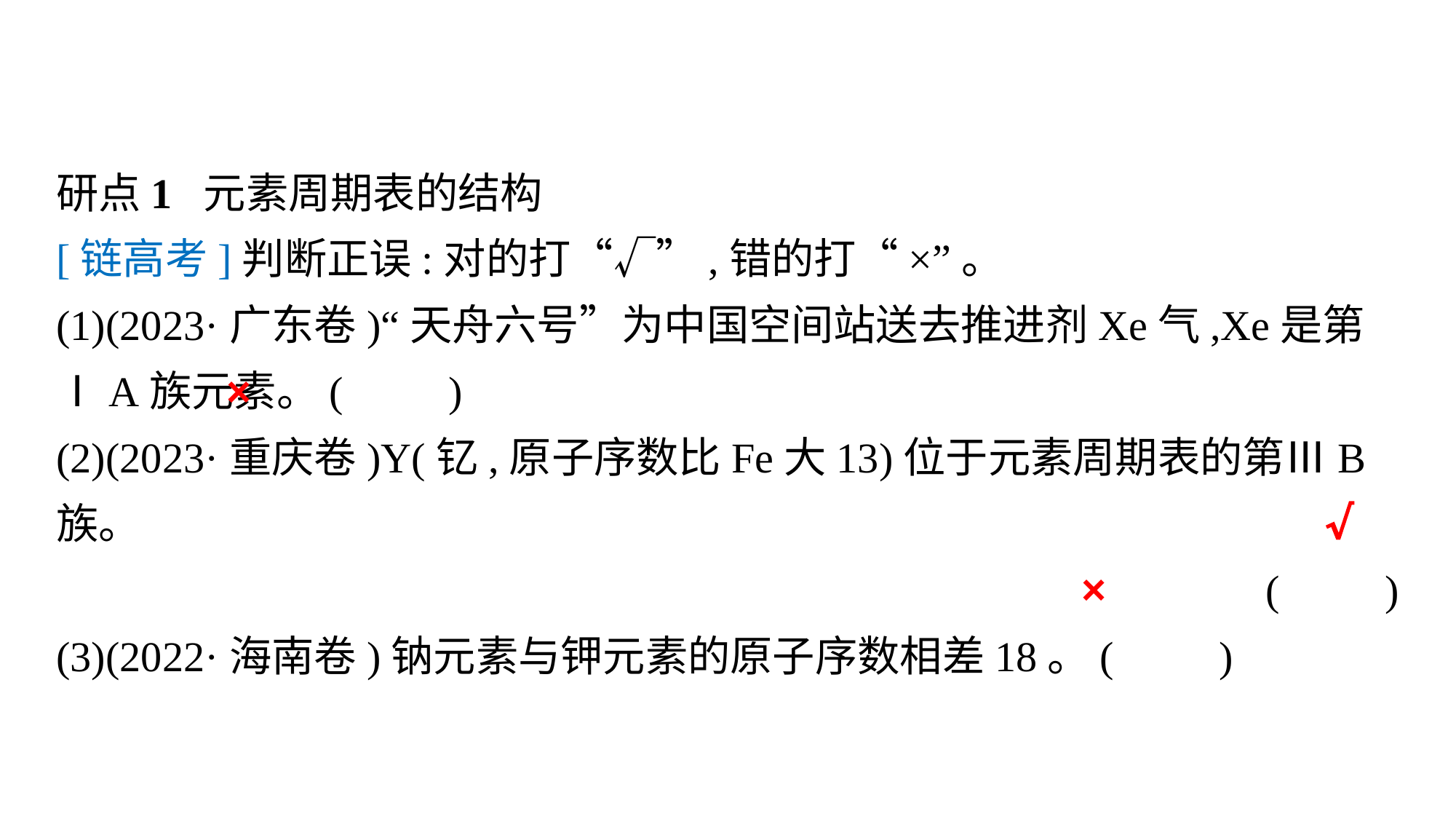

研点1  元素周期表的结构
[链高考]判断正误:对的打“√”,错的打“×”。
(1)(2023·广东卷)“天舟六号”为中国空间站送去推进剂Xe气,Xe是第ⅠA族元素。(　　)
(2)(2023·重庆卷)Y(钇,原子序数比Fe大13)位于元素周期表的第ⅢB族。
(　　)
(3)(2022·海南卷)钠元素与钾元素的原子序数相差18。(　　)
×
√
×